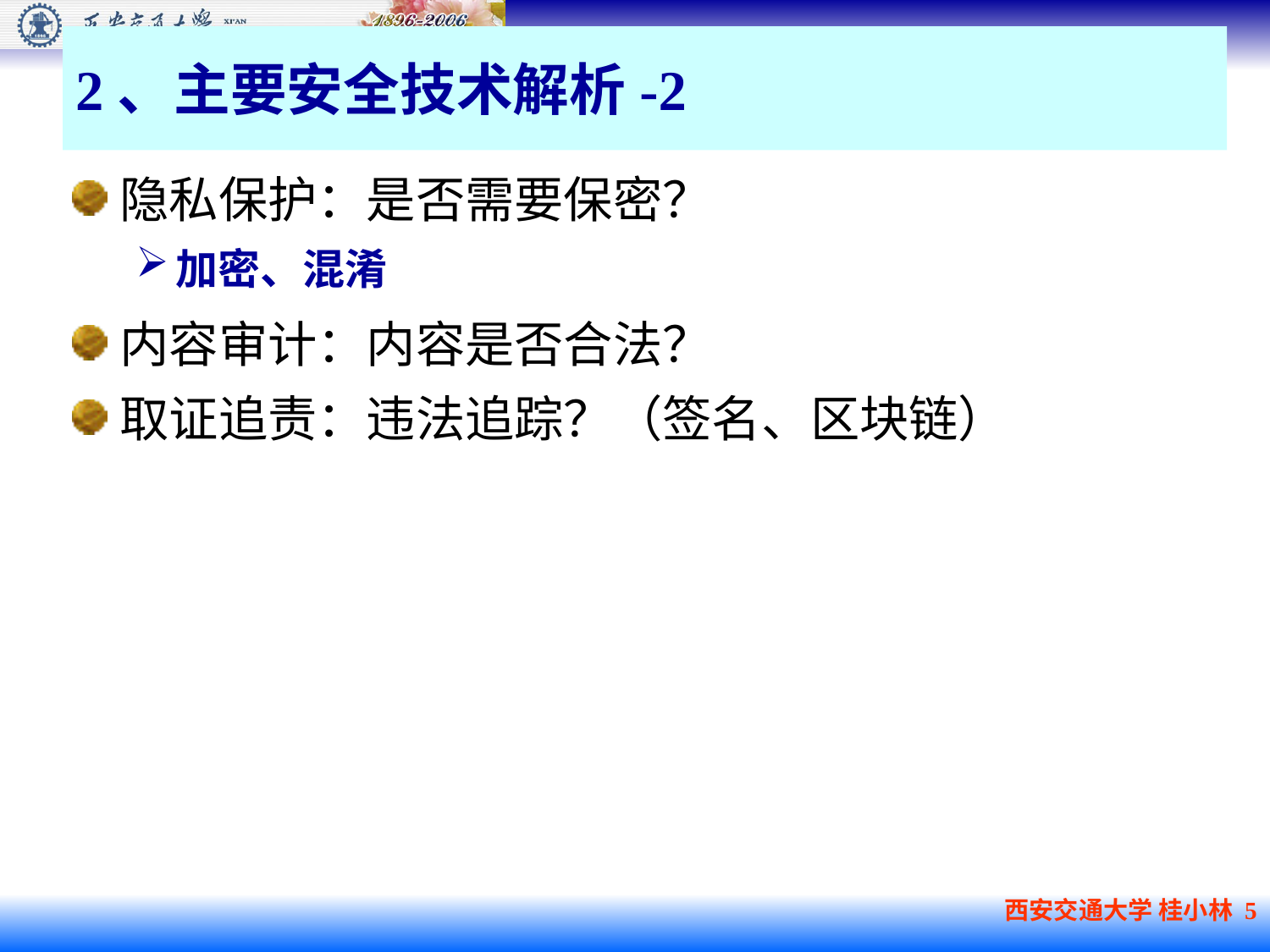

# 2、主要安全技术解析-2
隐私保护：是否需要保密？
加密、混淆
内容审计：内容是否合法？
取证追责：违法追踪？（签名、区块链）
西安交通大学 桂小林 5